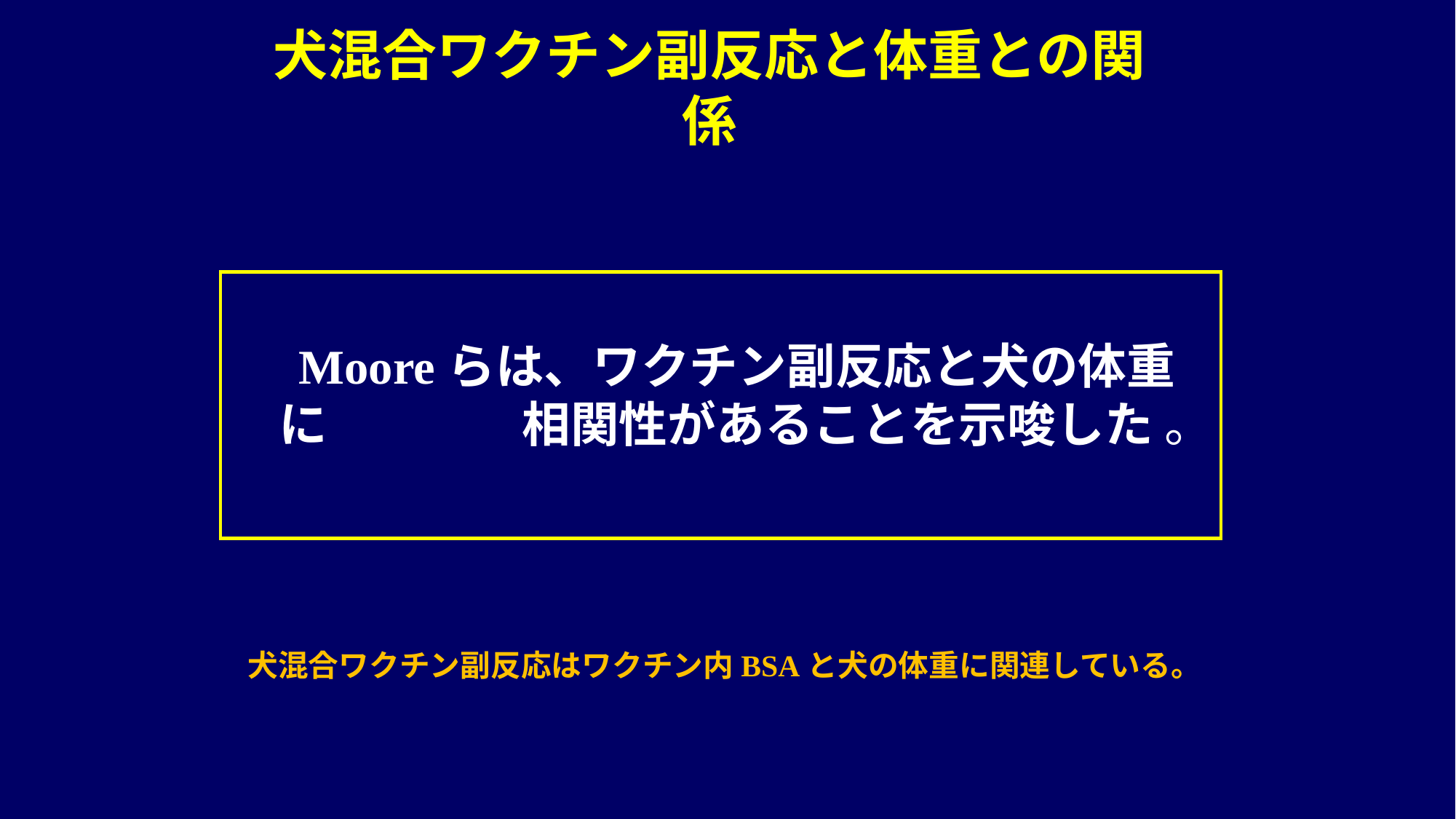

# 犬混合ワクチン副反応と体重との関係

　Mooreらは、ワクチン副反応と犬の体重に　　　　相関性があることを示唆した 。

犬混合ワクチン副反応はワクチン内BSAと犬の体重に関連している。